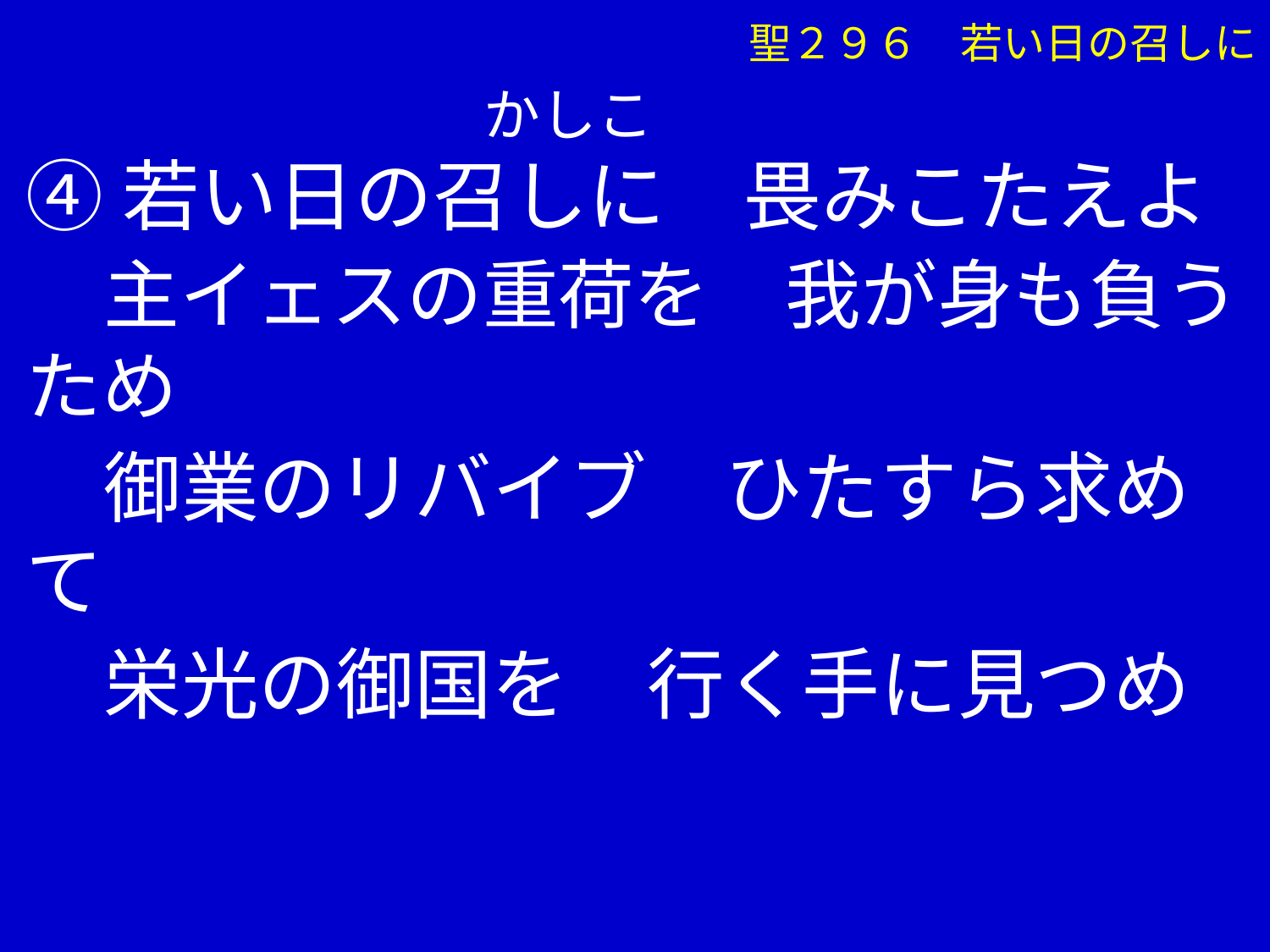

聖２９６　若い日の召しに
                                   かしこ
④若い日の召しに　畏みこたえよ
　主イェスの重荷を　我が身も負うため
　御業のリバイブ　ひたすら求めて
　栄光の御国を　行く手に見つめ